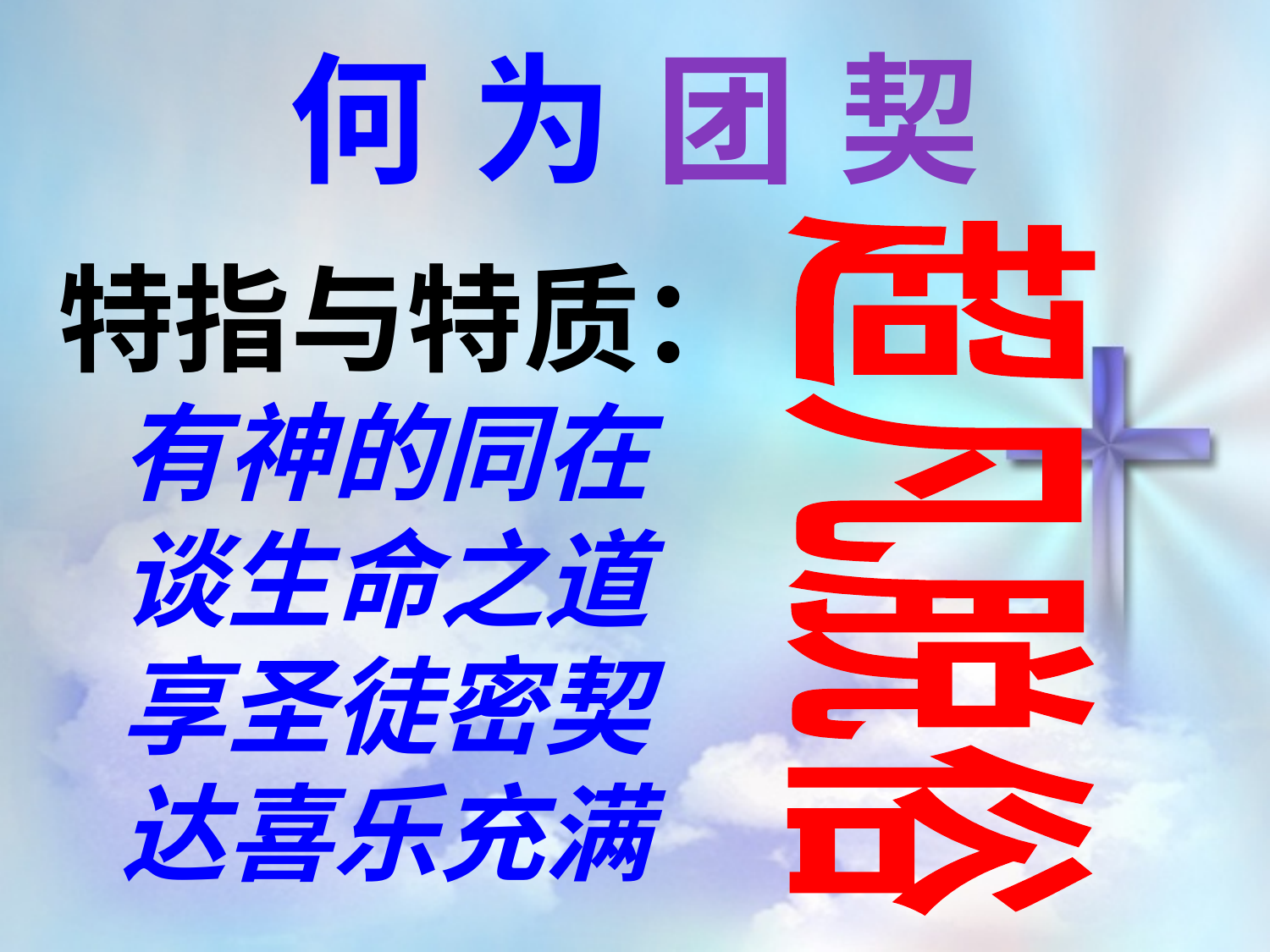

何为团契
特指与特质：
有神的同在
谈生命之道
享圣徒密契
达喜乐充满

超凡脱俗